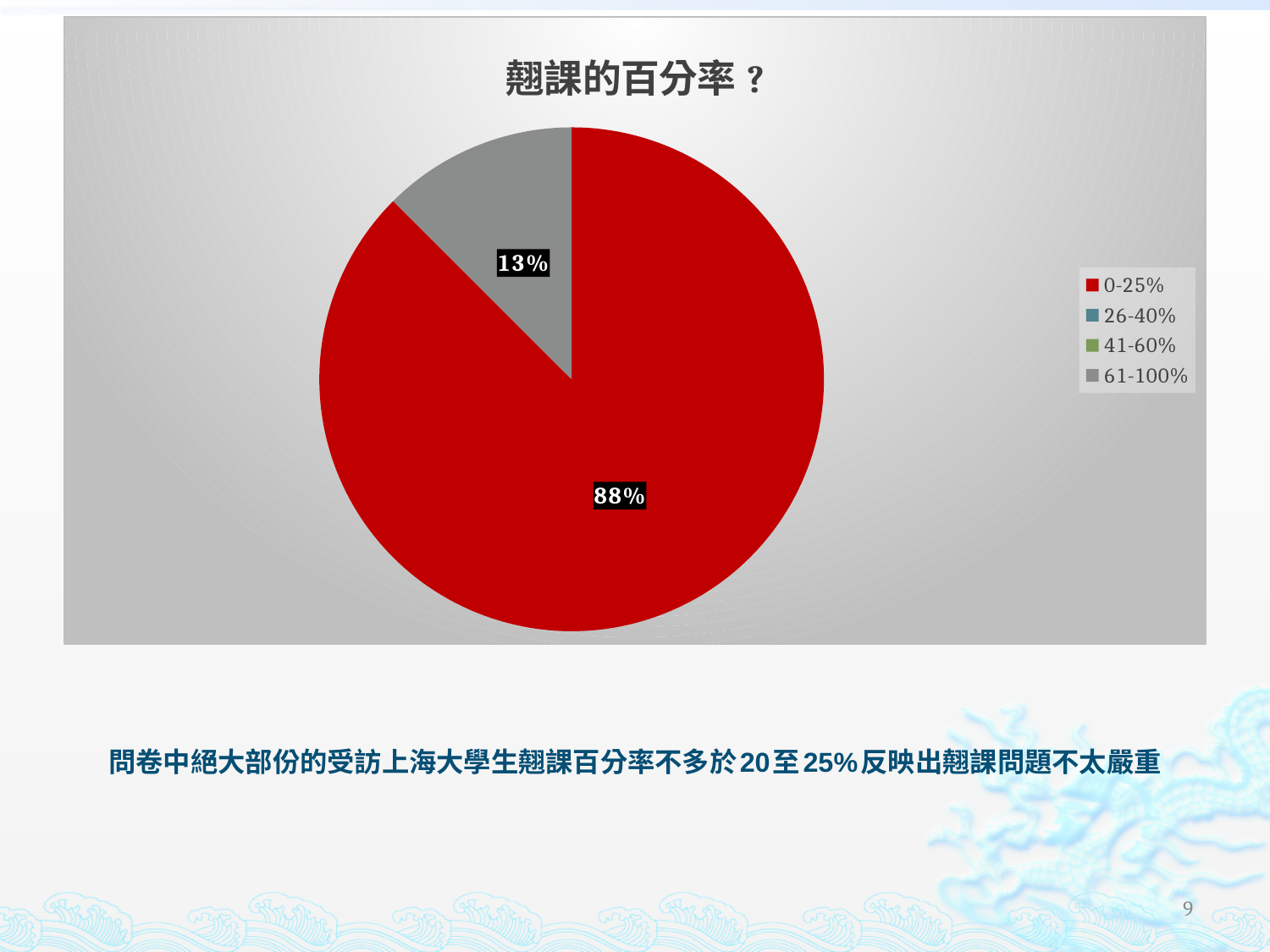

### Chart: 翹課的百分率?

| Category | 翹課的百分率? |
|---|---|
| 0-25% | 7.0 |
| 26-40% | 0.0 |
| 41-60% | 0.0 |
| 61-100% | 1.0 |
# 問卷中絕大部份的受訪上海大學生翹課百分率不多於20至25%反映出翹課問題不太嚴重
9